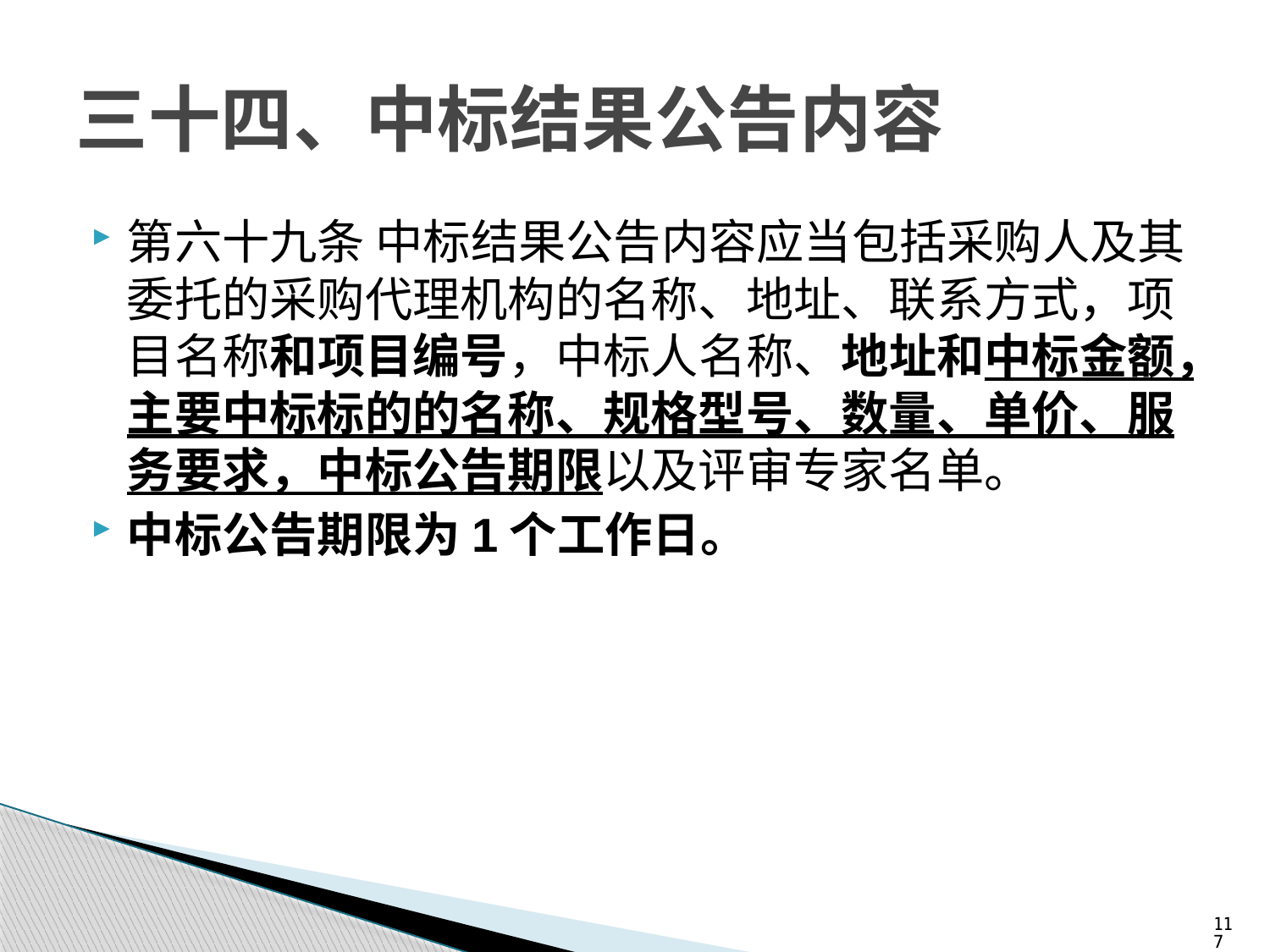

# 三十四、中标结果公告内容
第六十九条 中标结果公告内容应当包括采购人及其委托的采购代理机构的名称、地址、联系方式，项目名称和项目编号，中标人名称、地址和中标金额，主要中标标的的名称、规格型号、数量、单价、服务要求，中标公告期限以及评审专家名单。
中标公告期限为1个工作日。
117